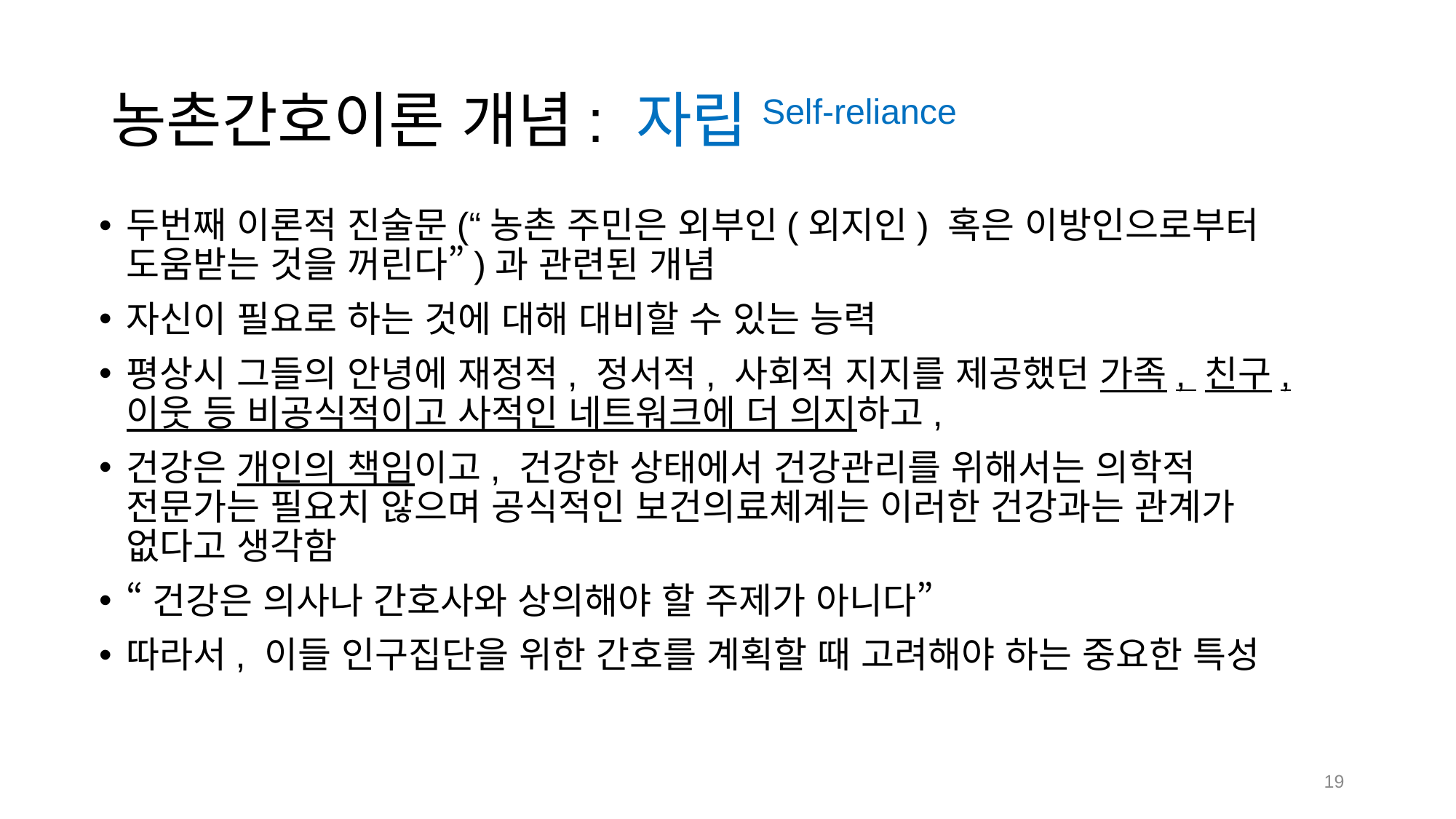

# 농촌간호이론 개념: 자립Self-reliance
두번째 이론적 진술문(“농촌 주민은 외부인(외지인) 혹은 이방인으로부터 도움받는 것을 꺼린다”)과 관련된 개념
자신이 필요로 하는 것에 대해 대비할 수 있는 능력
평상시 그들의 안녕에 재정적, 정서적, 사회적 지지를 제공했던 가족, 친구, 이웃 등 비공식적이고 사적인 네트워크에 더 의지하고,
건강은 개인의 책임이고, 건강한 상태에서 건강관리를 위해서는 의학적 전문가는 필요치 않으며 공식적인 보건의료체계는 이러한 건강과는 관계가 없다고 생각함
“건강은 의사나 간호사와 상의해야 할 주제가 아니다”
따라서, 이들 인구집단을 위한 간호를 계획할 때 고려해야 하는 중요한 특성

19